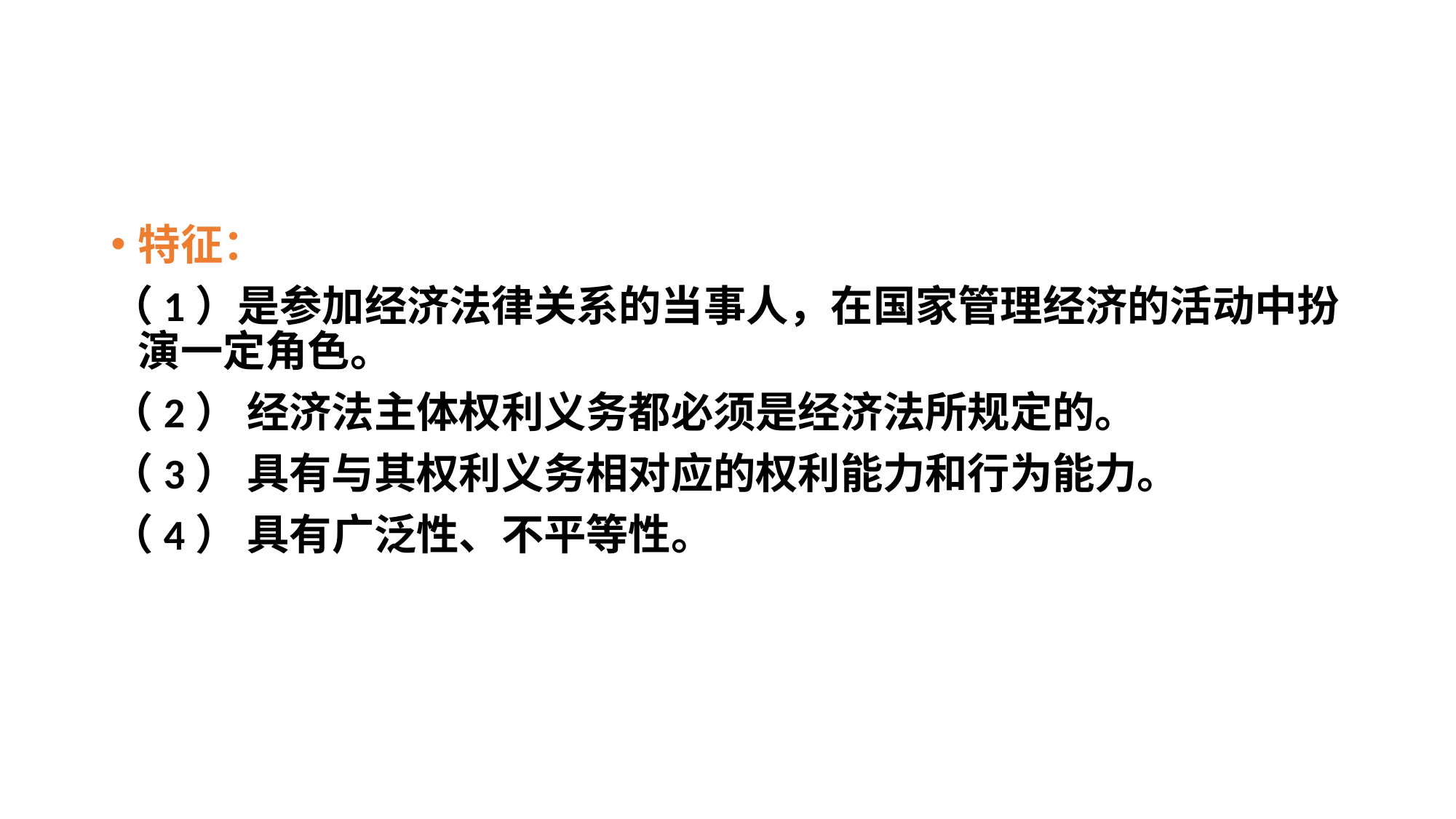

#
特征：
（1）是参加经济法律关系的当事人，在国家管理经济的活动中扮演一定角色。
（2） 经济法主体权利义务都必须是经济法所规定的。
（3） 具有与其权利义务相对应的权利能力和行为能力。
（4） 具有广泛性、不平等性。